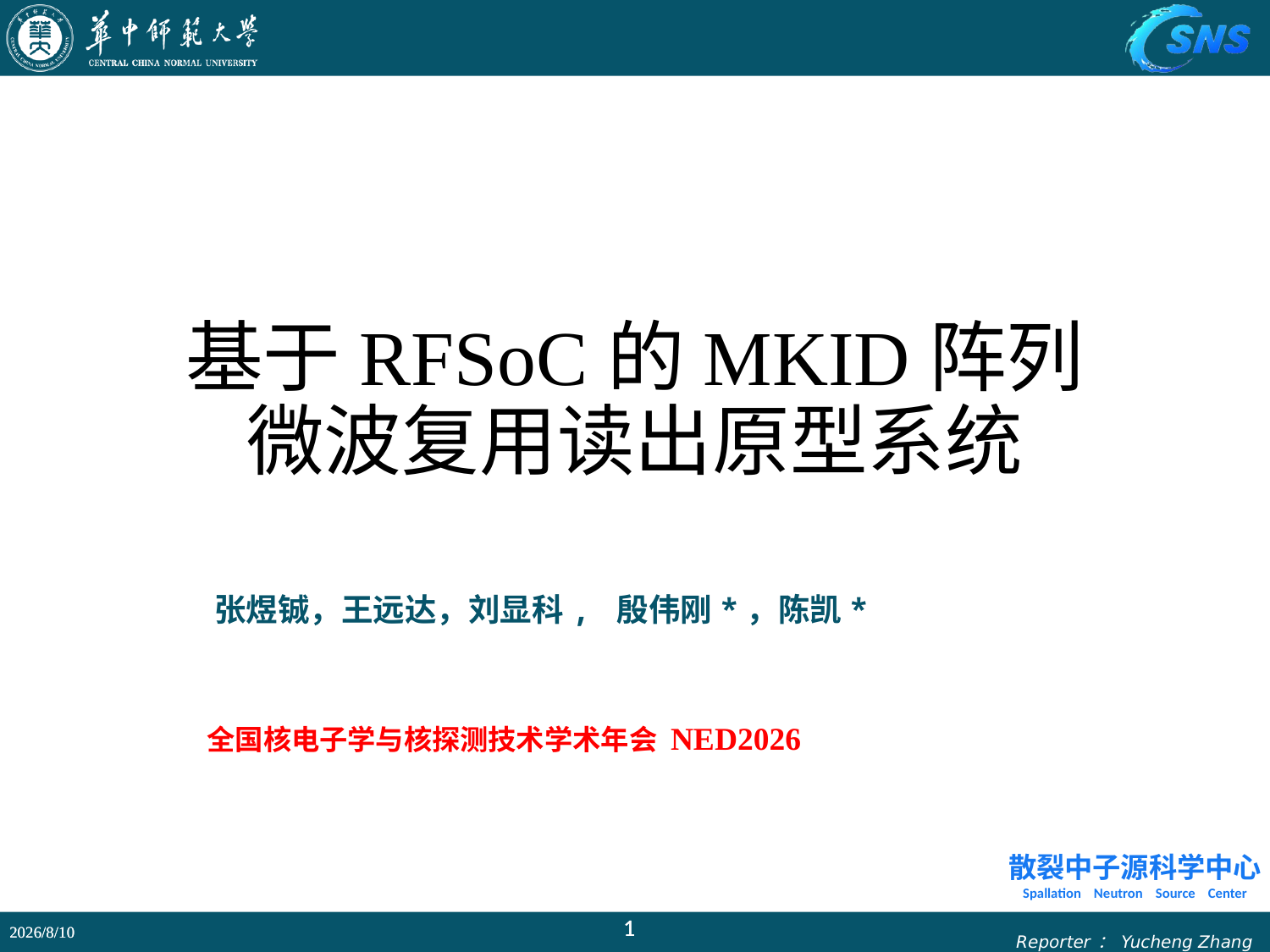

# 基于RFSoC的MKID阵列微波复用读出原型系统
张煜铖，王远达，刘显科, 殷伟刚*，陈凯*
全国核电子学与核探测技术学术年会 NED2026